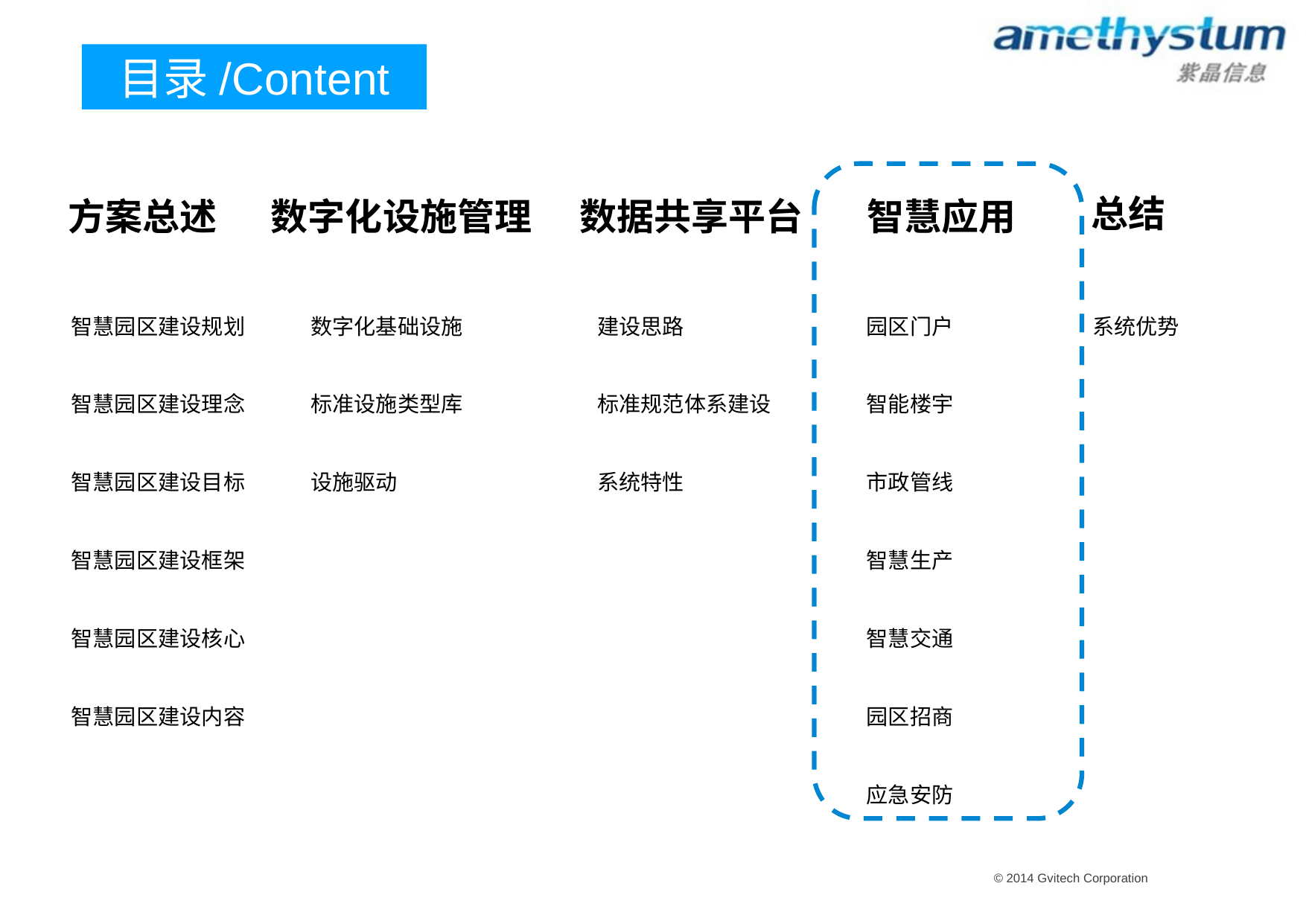

目录/Content
总结

方案总述
数字化设施管理
数据共享平台
智慧应用
智慧园区建设规划

智慧园区建设理念

智慧园区建设目标

智慧园区建设框架

智慧园区建设核心

智慧园区建设内容

数字化基础设施

标准设施类型库

设施驱动
系统优势

建设思路

标准规范体系建设

系统特性
园区门户

智能楼宇

市政管线

智慧生产

智慧交通

园区招商

应急安防